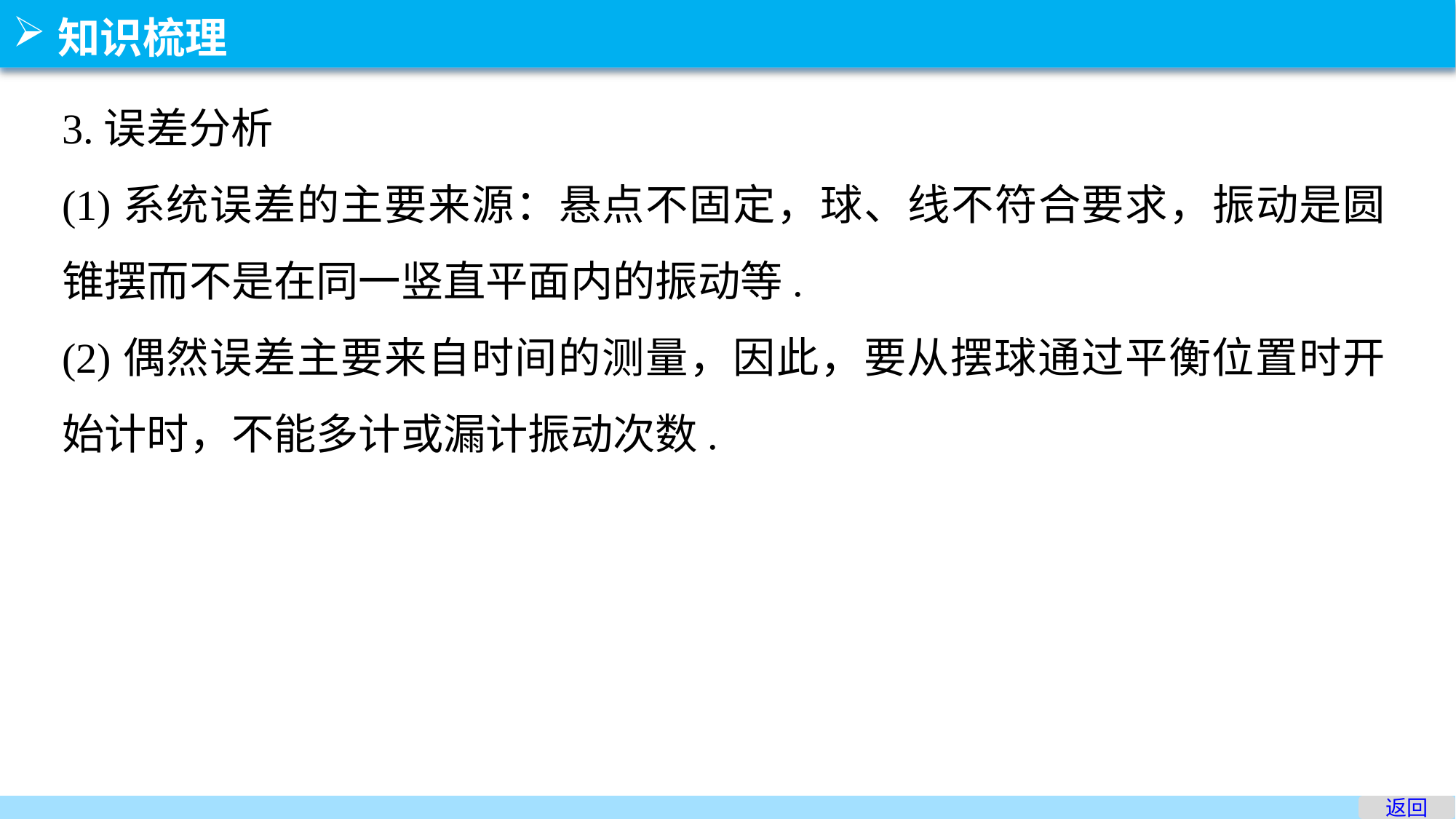

3.误差分析
(1)系统误差的主要来源：悬点不固定，球、线不符合要求，振动是圆锥摆而不是在同一竖直平面内的振动等.
(2)偶然误差主要来自时间的测量，因此，要从摆球通过平衡位置时开始计时，不能多计或漏计振动次数.
返回